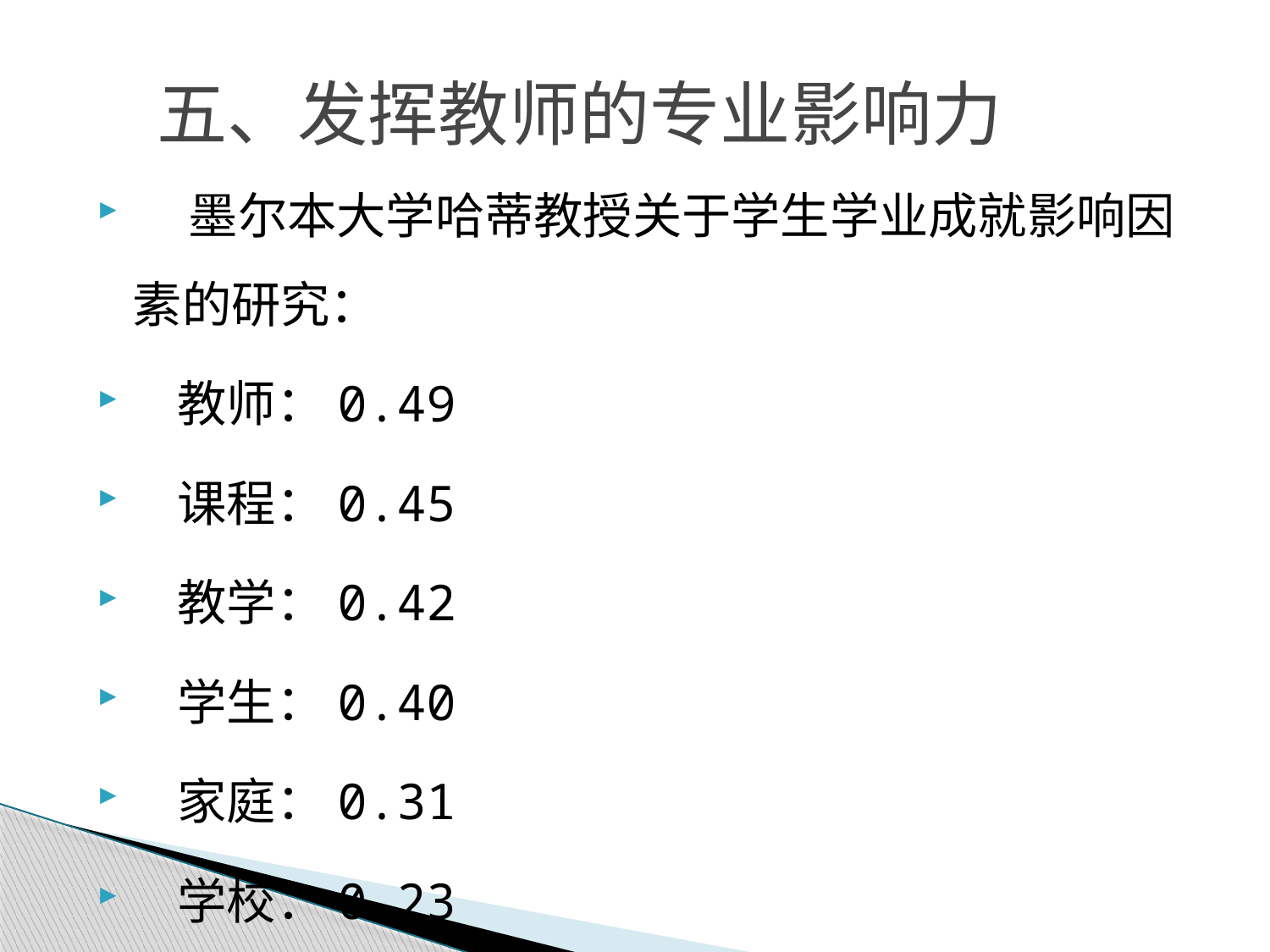

# 五、发挥教师的专业影响力
    墨尔本大学哈蒂教授关于学生学业成就影响因素的研究：
   教师：0.49
   课程：0.45
   教学：0.42
   学生：0.40
   家庭：0.31
   学校：0.23